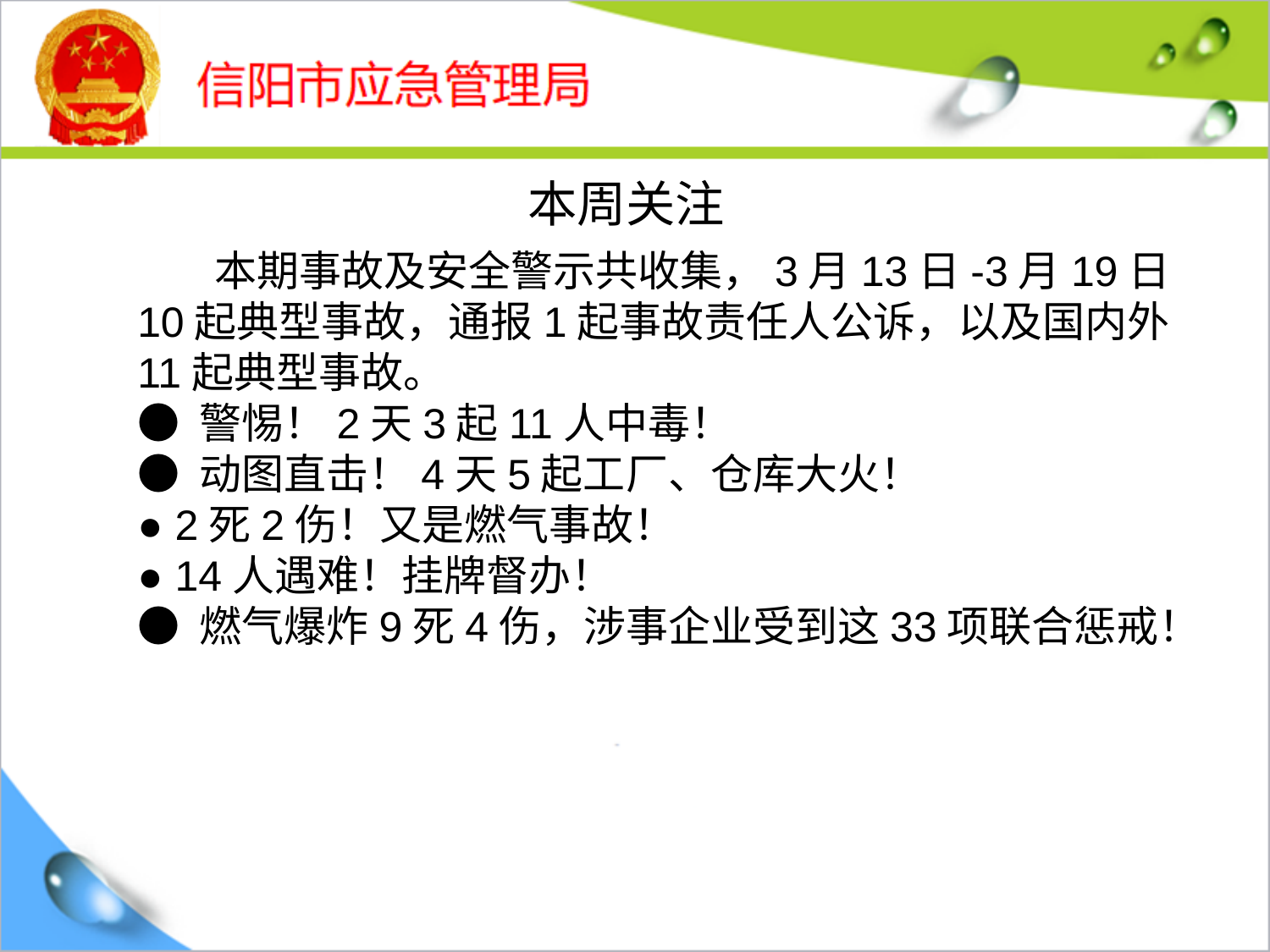

本周关注
       本期事故及安全警示共收集，3月13日-3月19日
10起典型事故，通报1起事故责任人公诉，以及国内外11起典型事故。
● 警惕！2天3起11人中毒！
● 动图直击！4天5起工厂、仓库大火！
● 2死2伤！又是燃气事故！
● 14人遇难！挂牌督办！
● 燃气爆炸9死4伤，涉事企业受到这33项联合惩戒！